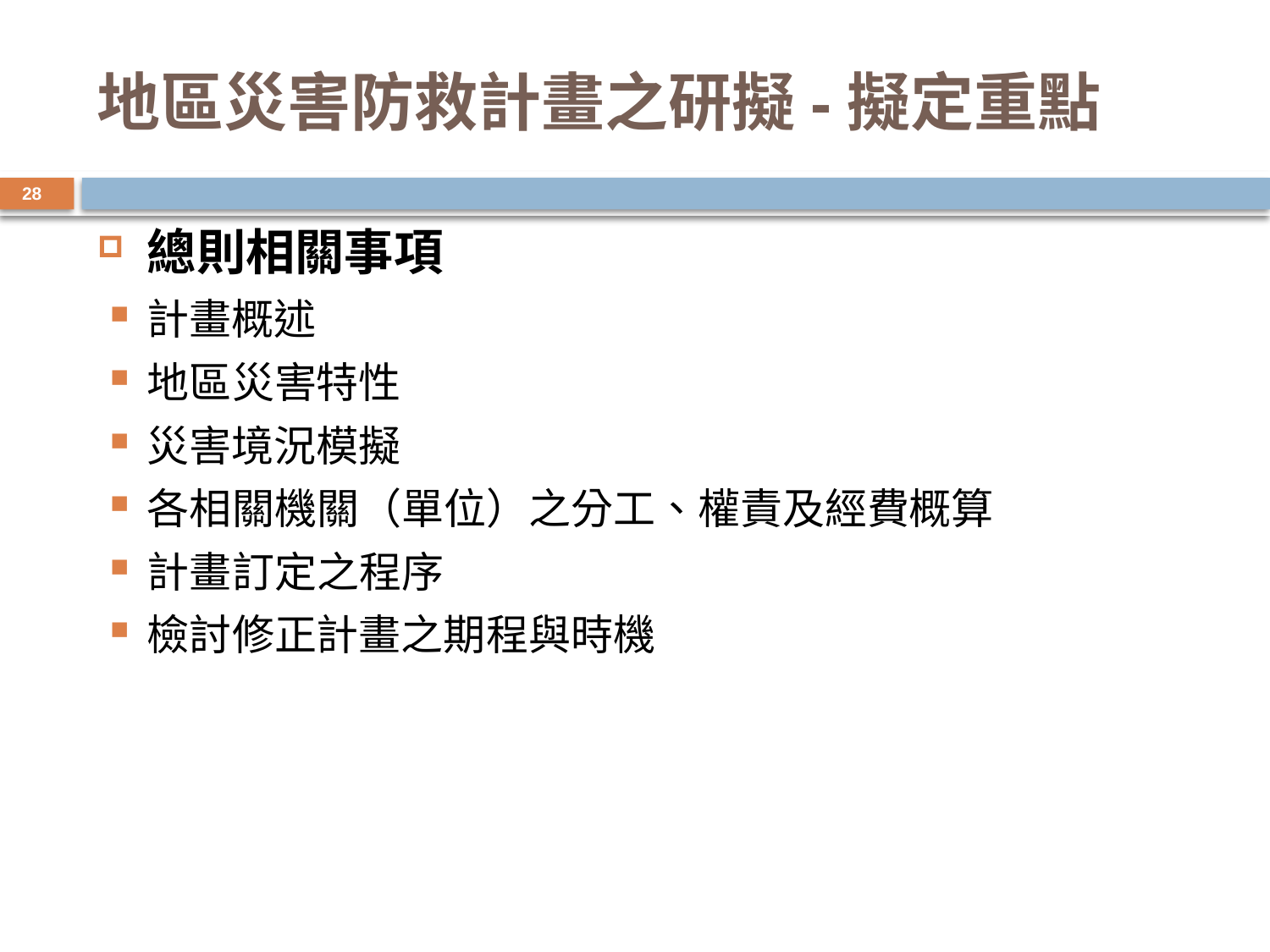

地區災害防救計畫之研擬-擬定重點
28
總則相關事項
計畫概述
地區災害特性
災害境況模擬
各相關機關（單位）之分工、權責及經費概算
計畫訂定之程序
檢討修正計畫之期程與時機